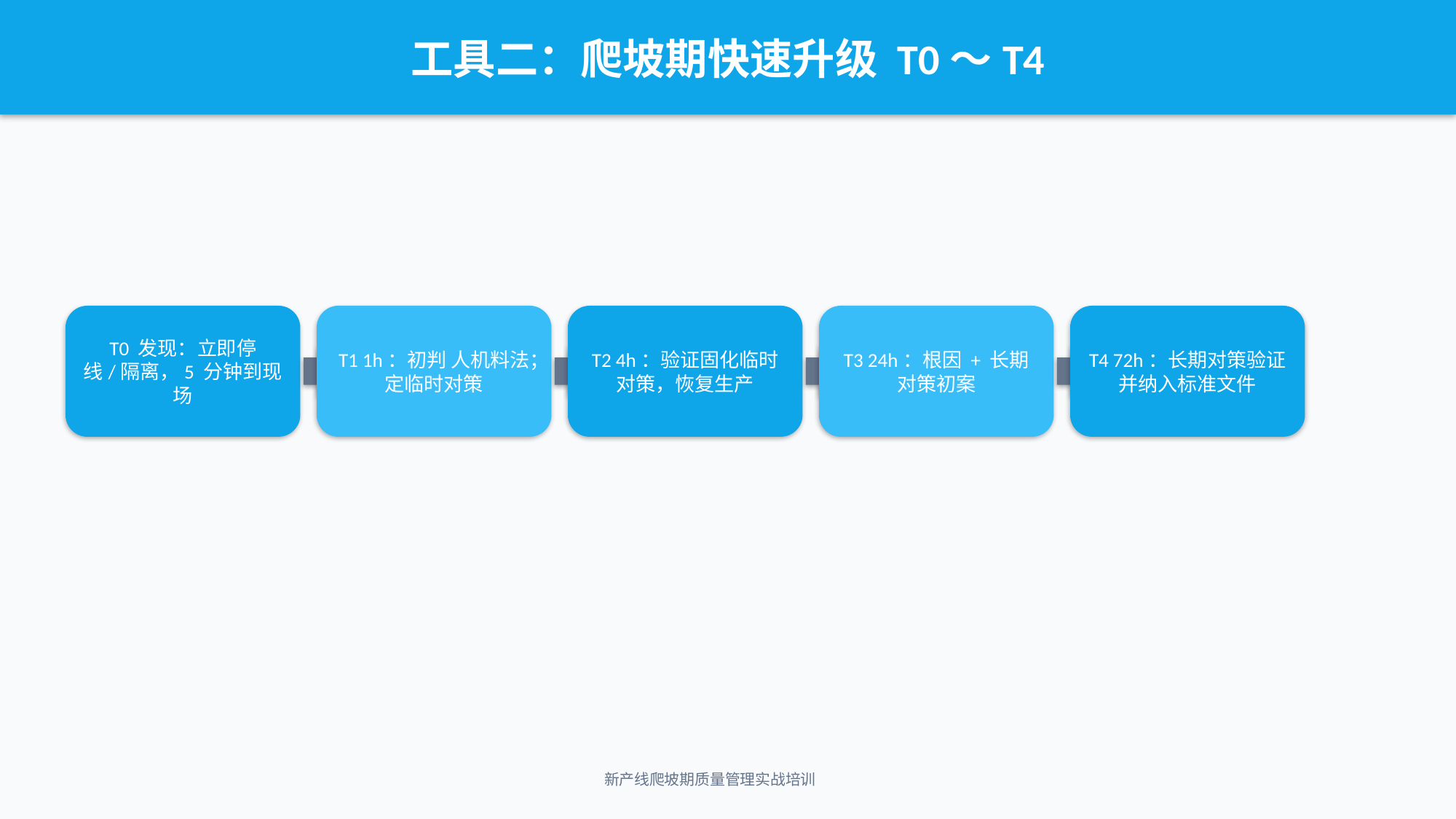

工具二：爬坡期快速升级 T0～T4
T0 发现：立即停线/隔离，5 分钟到现场
T1 1h：初判 人机料法；定临时对策
T2 4h：验证固化临时对策，恢复生产
T3 24h：根因 + 长期对策初案
T4 72h：长期对策验证并纳入标准文件

新产线爬坡期质量管理实战培训